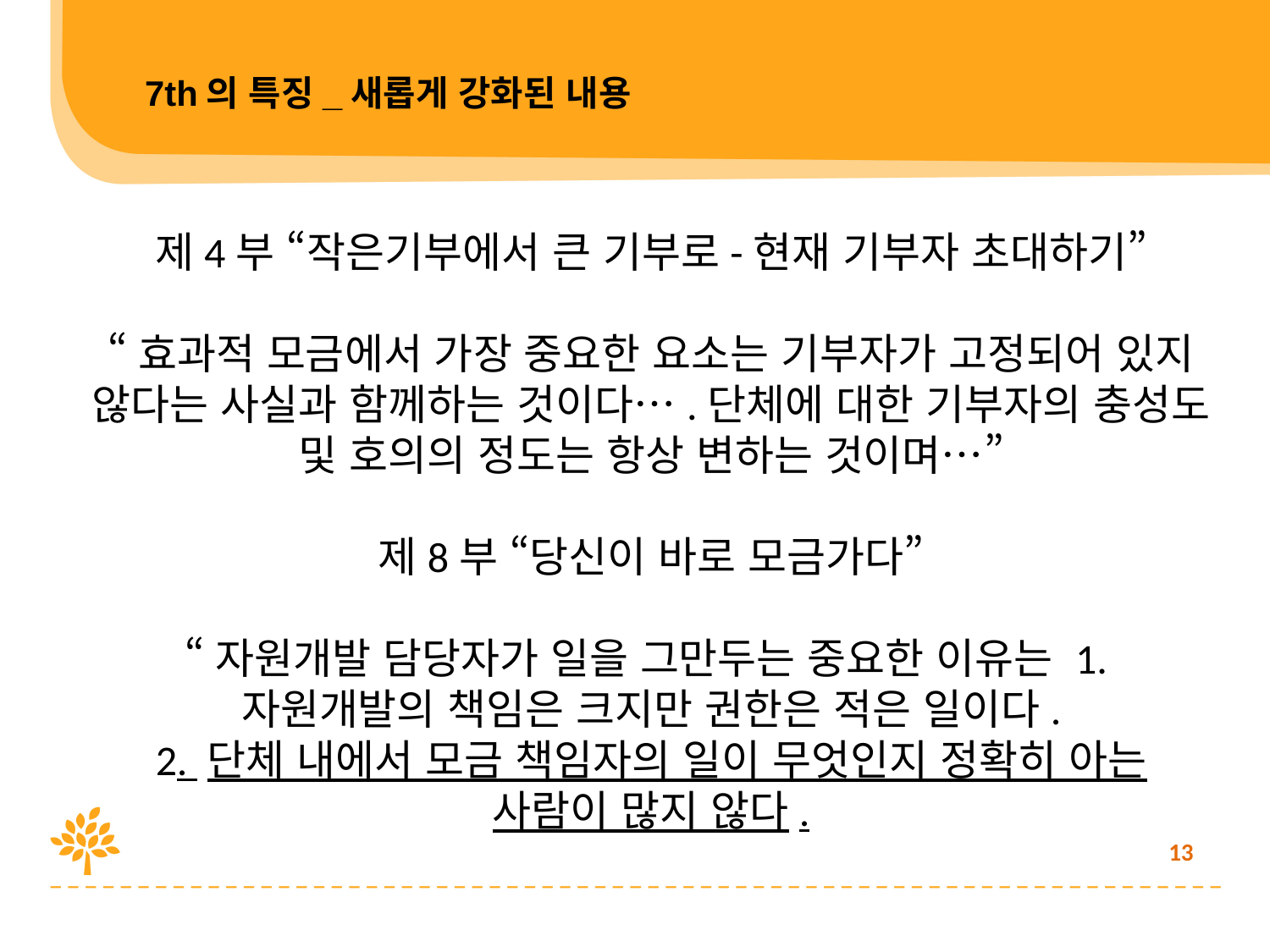

7th의 특징_새롭게 강화된 내용
제4부 “작은기부에서 큰 기부로-현재 기부자 초대하기”

“효과적 모금에서 가장 중요한 요소는 기부자가 고정되어 있지 않다는 사실과 함께하는 것이다….단체에 대한 기부자의 충성도 및 호의의 정도는 항상 변하는 것이며…”

제8부 “당신이 바로 모금가다”

“자원개발 담당자가 일을 그만두는 중요한 이유는 1.자원개발의 책임은 크지만 권한은 적은 일이다.
2. 단체 내에서 모금 책임자의 일이 무엇인지 정확히 아는 사람이 많지 않다.

13